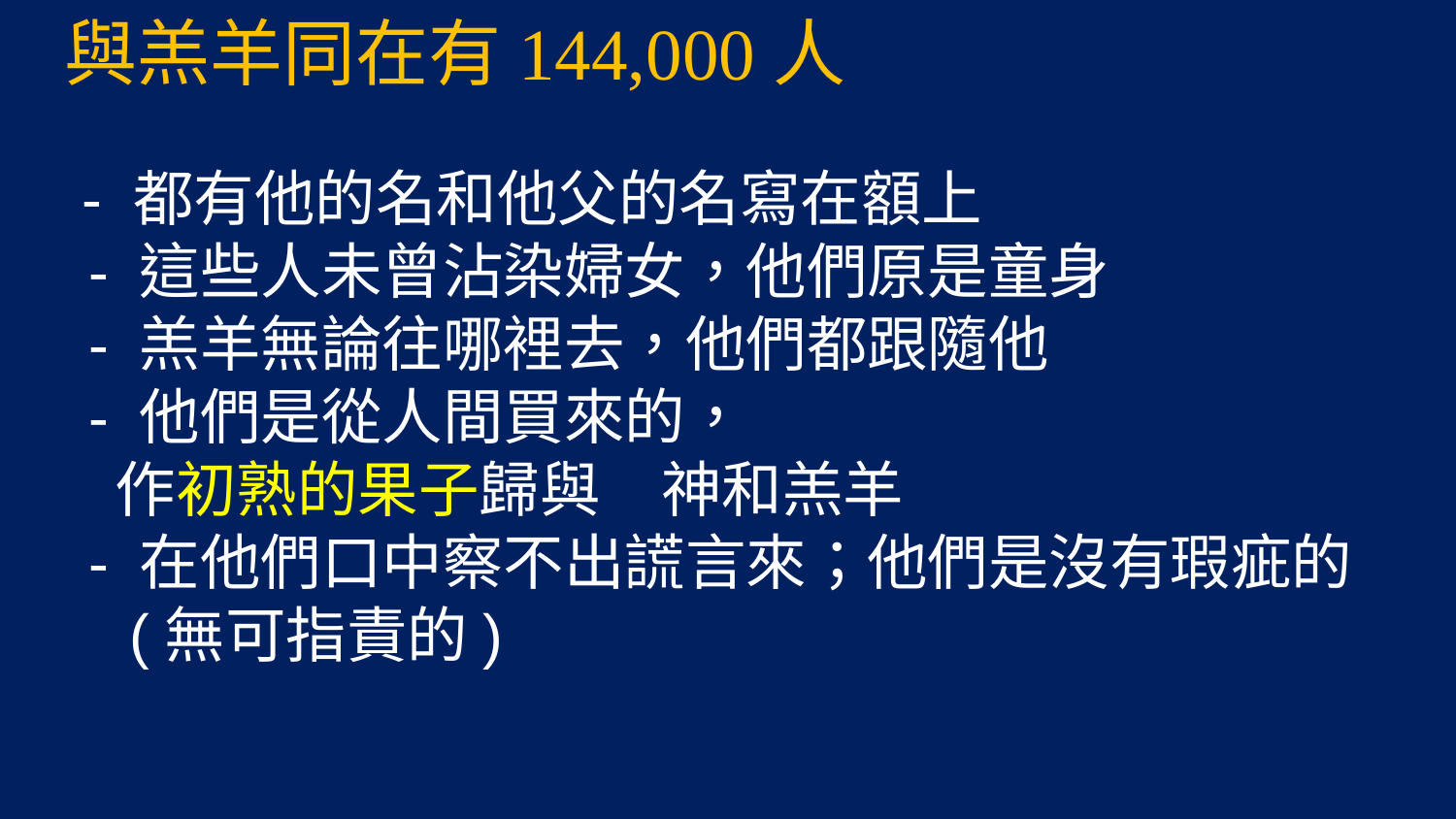

與羔羊同在有144,000人
# - 都有他的名和他父的名寫在額上 - 這些人未曾沾染婦女，他們原是童身 - 羔羊無論往哪裡去，他們都跟隨他 - 他們是從人間買來的， 作初熟的果子歸與　神和羔羊 - 在他們口中察不出謊言來；他們是沒有瑕疵的 (無可指責的)